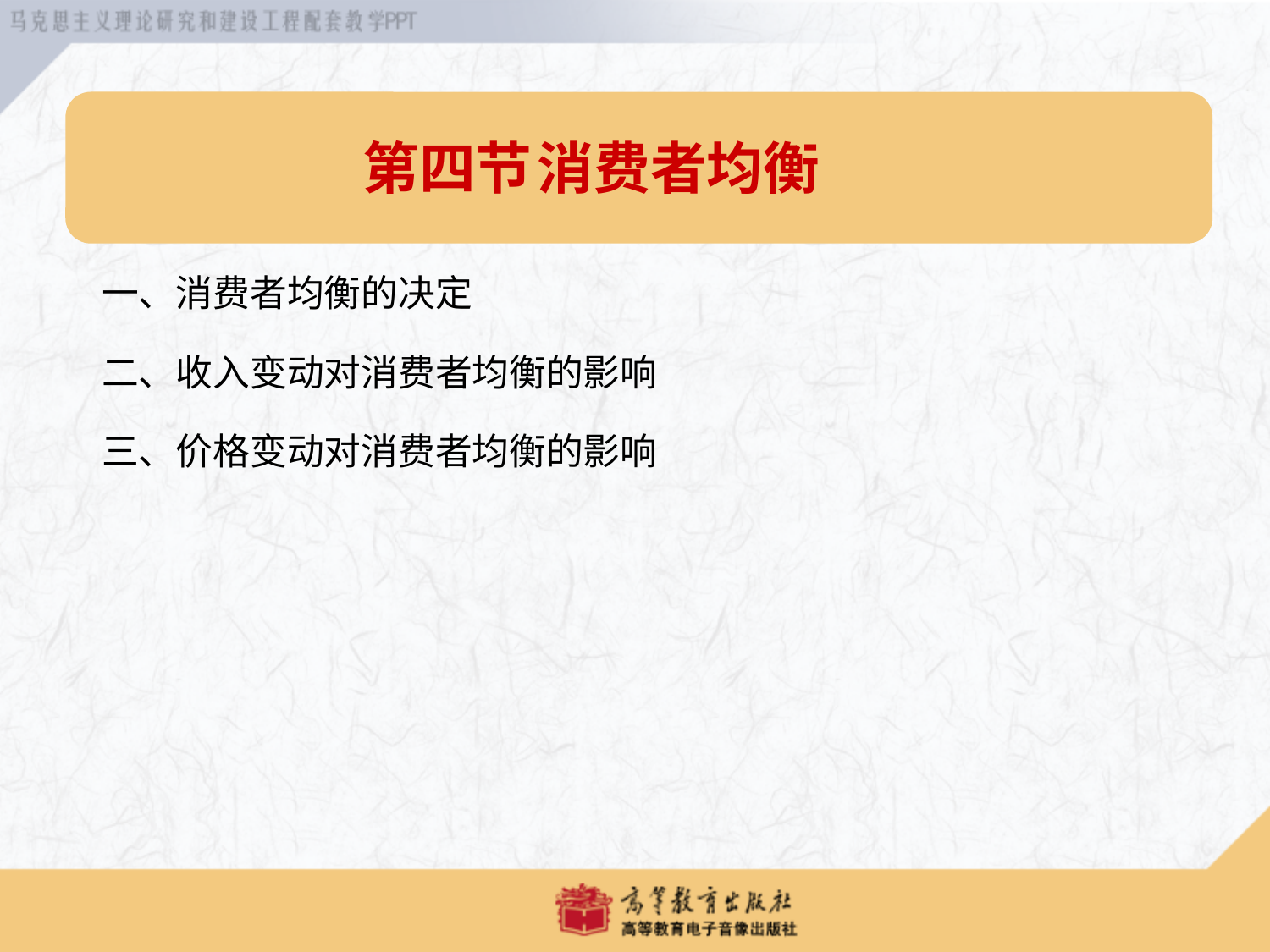

一、消费者均衡的决定
二、收入变动对消费者均衡的影响
三、价格变动对消费者均衡的影响
第四节	消费者均衡